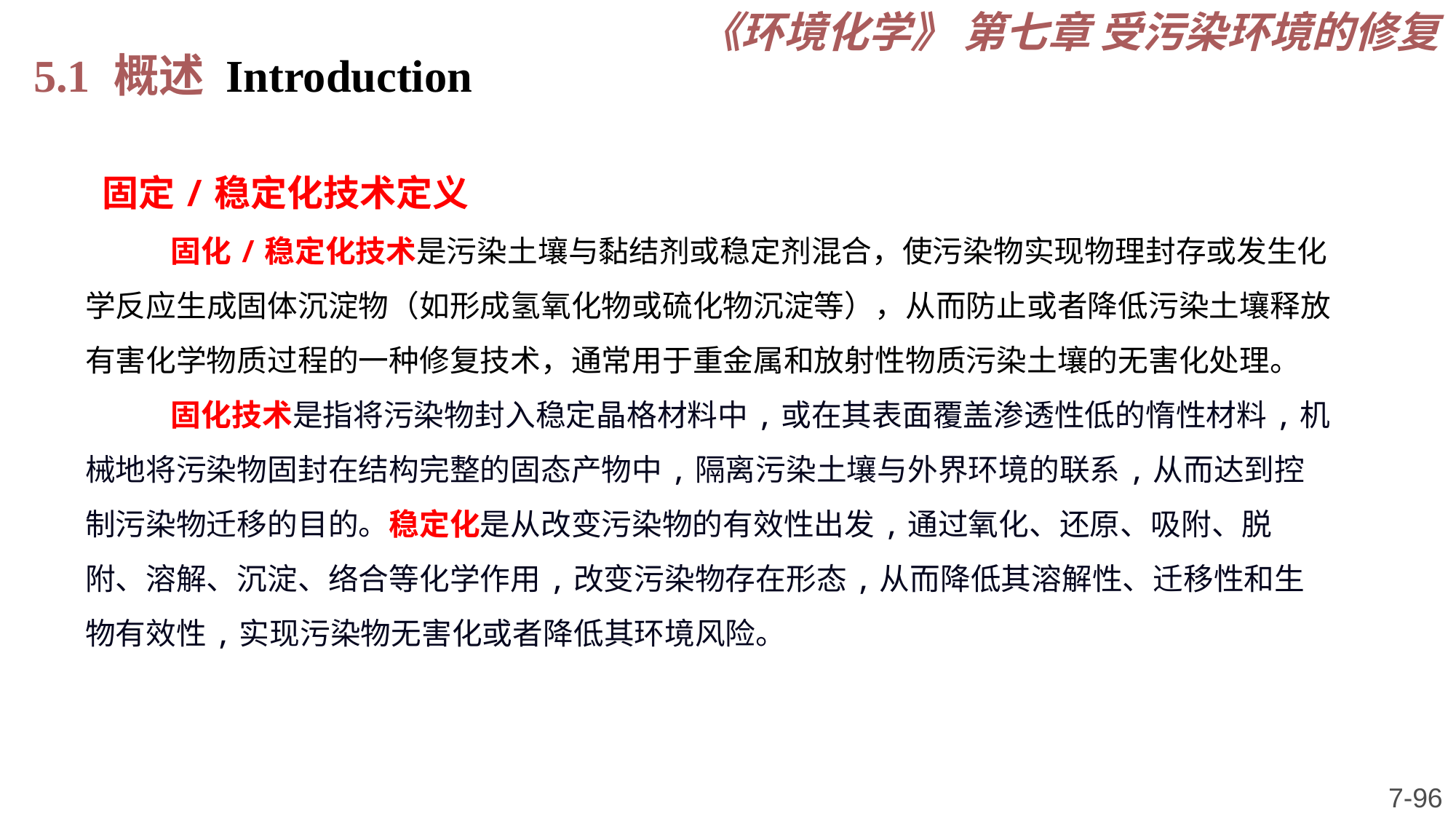

《环境化学》 第七章 受污染环境的修复
5.1 概述 Introduction

 固定/稳定化技术定义
固化/稳定化技术是污染土壤与黏结剂或稳定剂混合，使污染物实现物理封存或发生化学反应生成固体沉淀物（如形成氢氧化物或硫化物沉淀等），从而防止或者降低污染土壤释放有害化学物质过程的一种修复技术，通常用于重金属和放射性物质污染土壤的无害化处理。
固化技术是指将污染物封入稳定晶格材料中,或在其表面覆盖渗透性低的惰性材料,机械地将污染物固封在结构完整的固态产物中,隔离污染土壤与外界环境的联系,从而达到控制污染物迁移的目的。稳定化是从改变污染物的有效性出发,通过氧化、还原、吸附、脱附、溶解、沉淀、络合等化学作用,改变污染物存在形态,从而降低其溶解性、迁移性和生物有效性,实现污染物无害化或者降低其环境风险。

7-96